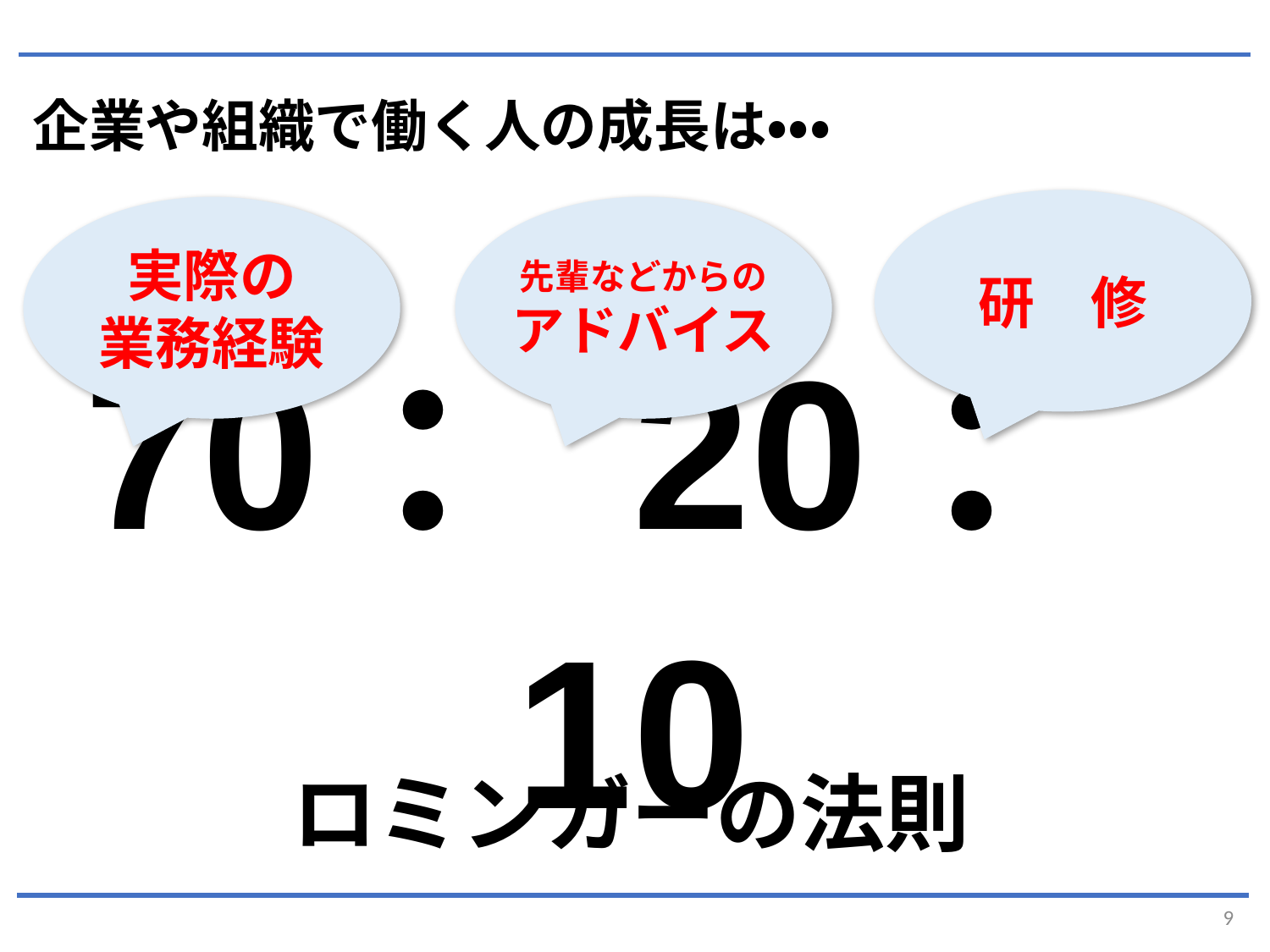

企業や組織で働く人の成長は・・・
研　修
実際の
業務経験
先輩などからのアドバイス
70：20：10
ロミンガーの法則
9